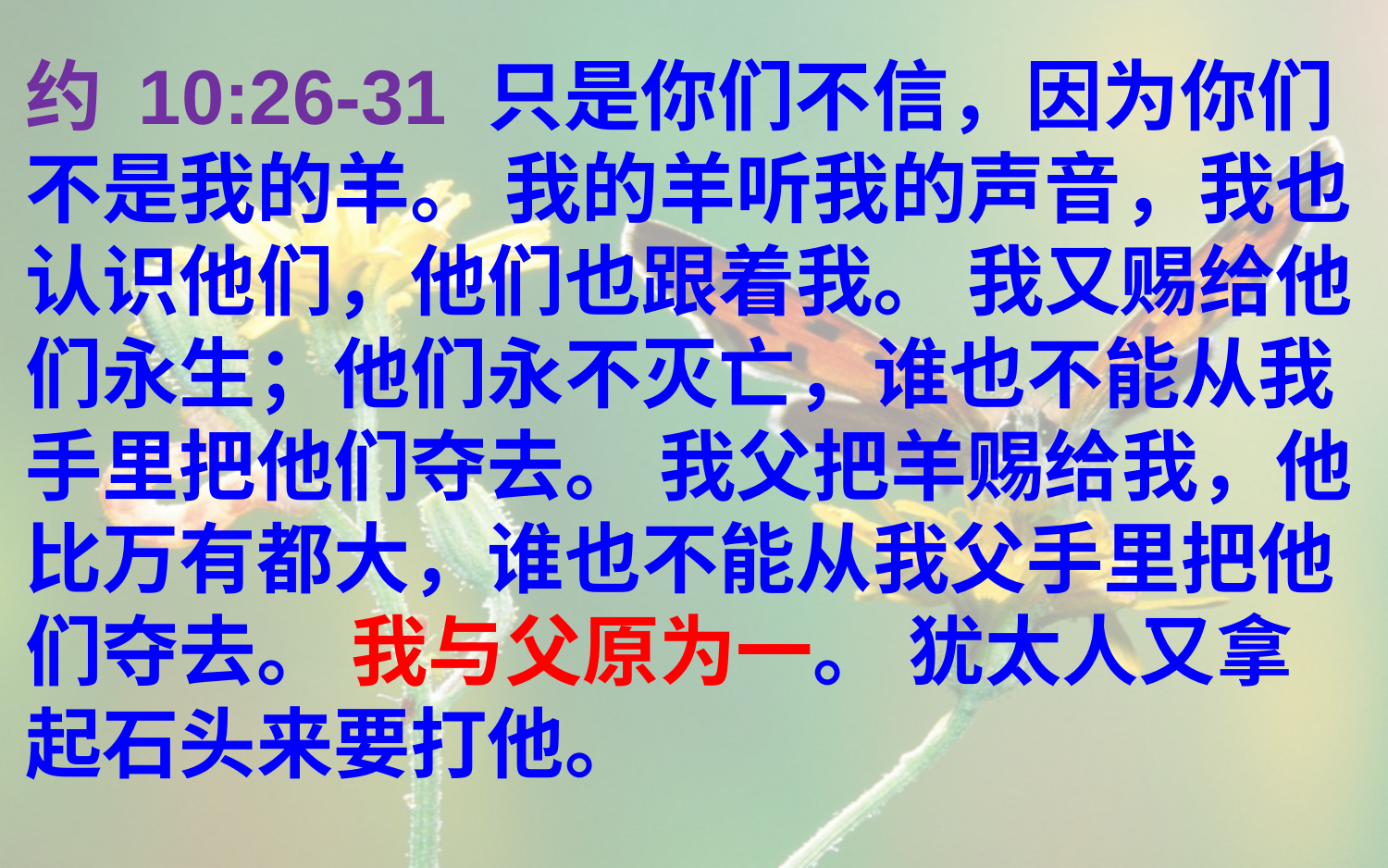

约 10:26-31 只是你们不信，因为你们不是我的羊。 我的羊听我的声音，我也认识他们，他们也跟着我。 我又赐给他们永生；他们永不灭亡，谁也不能从我手里把他们夺去。 我父把羊赐给我，他比万有都大，谁也不能从我父手里把他们夺去。 我与父原为一。 犹太人又拿起石头来要打他。